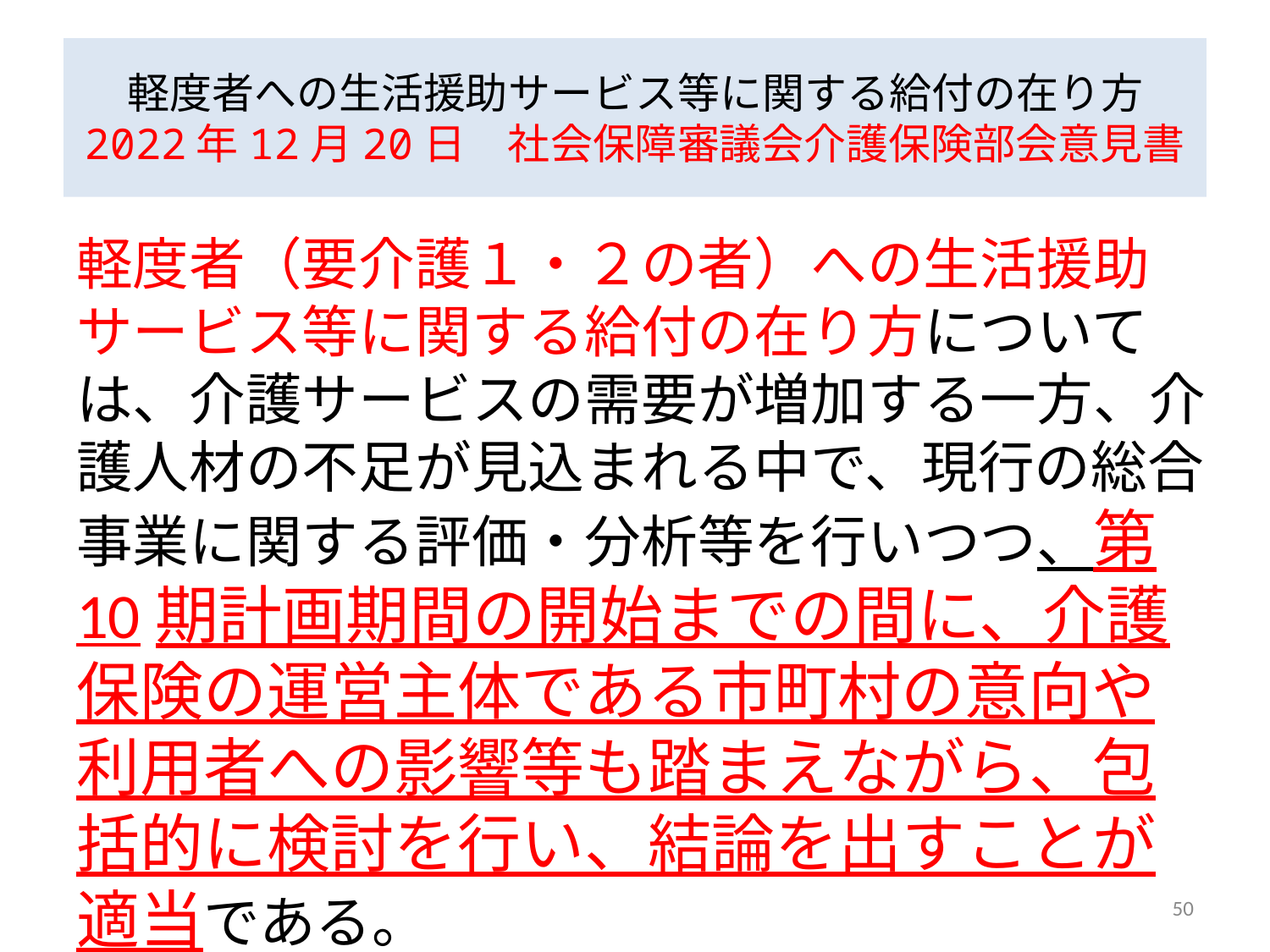

# 軽度者への生活援助サービス等に関する給付の在り方 2022年12月20日　社会保障審議会介護保険部会意見書
軽度者（要介護１・２の者）への生活援助サービス等に関する給付の在り方については、介護サービスの需要が増加する一方、介護人材の不足が見込まれる中で、現行の総合事業に関する評価・分析等を行いつつ、第10期計画期間の開始までの間に、介護保険の運営主体である市町村の意向や利用者への影響等も踏まえながら、包括的に検討を行い、結論を出すことが適当である。
50